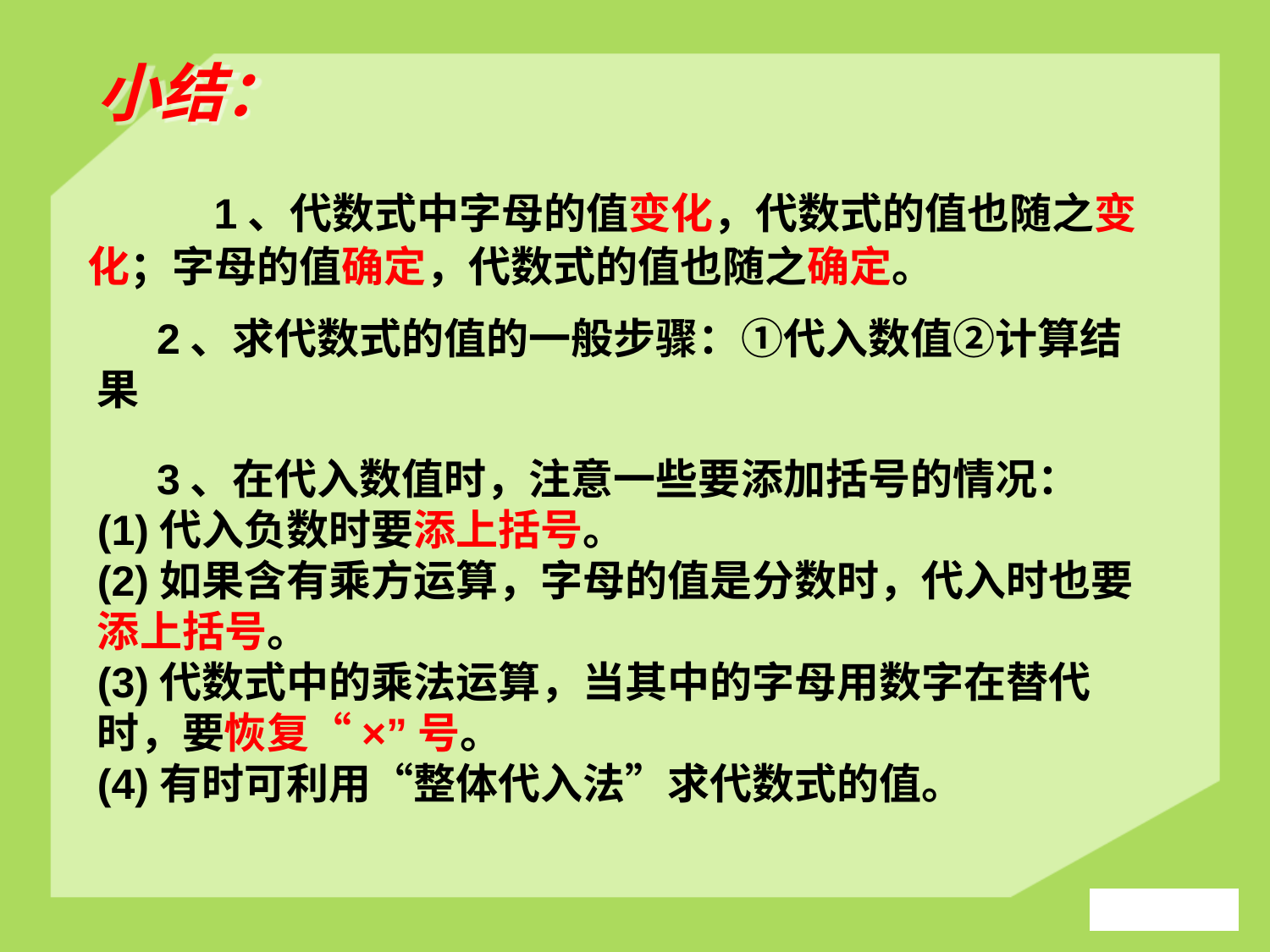

小结：
　　1、代数式中字母的值变化，代数式的值也随之变化；字母的值确定，代数式的值也随之确定。
     2、求代数式的值的一般步骤：①代入数值②计算结果
     3、在代入数值时，注意一些要添加括号的情况：
(1)代入负数时要添上括号。
(2)如果含有乘方运算，字母的值是分数时，代入时也要添上括号。
(3)代数式中的乘法运算，当其中的字母用数字在替代时，要恢复“×”号。
(4)有时可利用“整体代入法”求代数式的值。